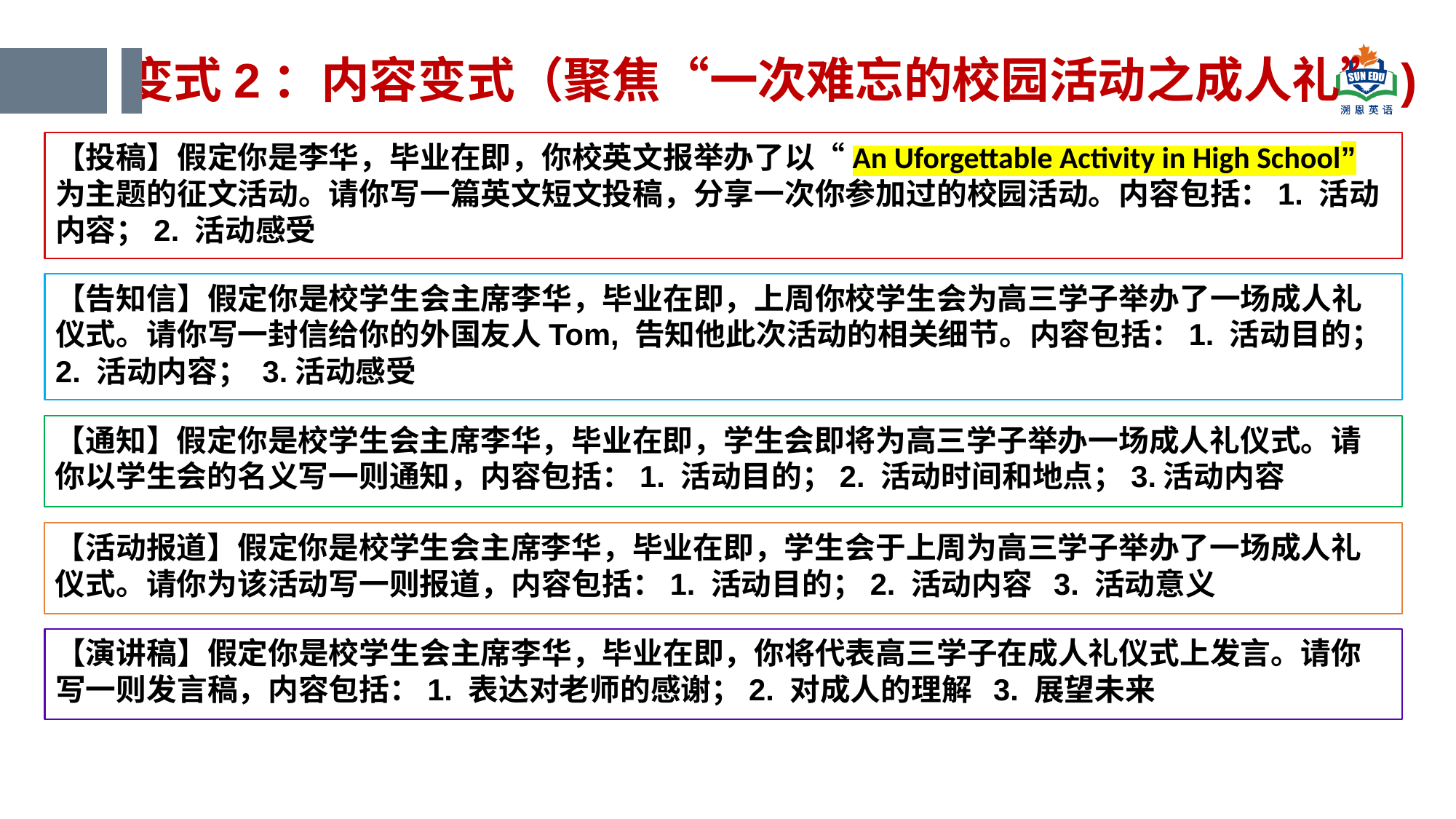

变式2：内容变式（聚焦“一次难忘的校园活动之成人礼”)

【投稿】假定你是李华，毕业在即，你校英文报举办了以“An Uforgettable Activity in High School” 为主题的征文活动。请你写一篇英文短文投稿，分享一次你参加过的校园活动。内容包括：1. 活动内容；2. 活动感受
【告知信】假定你是校学生会主席李华，毕业在即，上周你校学生会为高三学子举办了一场成人礼仪式。请你写一封信给你的外国友人Tom, 告知他此次活动的相关细节。内容包括：1. 活动目的；2. 活动内容； 3.活动感受
添加标题
【通知】假定你是校学生会主席李华，毕业在即，学生会即将为高三学子举办一场成人礼仪式。请你以学生会的名义写一则通知，内容包括：1. 活动目的；2. 活动时间和地点；3.活动内容
【活动报道】假定你是校学生会主席李华，毕业在即，学生会于上周为高三学子举办了一场成人礼仪式。请你为该活动写一则报道，内容包括：1. 活动目的；2. 活动内容  3. 活动意义
【演讲稿】假定你是校学生会主席李华，毕业在即，你将代表高三学子在成人礼仪式上发言。请你写一则发言稿，内容包括：1. 表达对老师的感谢；2. 对成人的理解  3. 展望未来
18